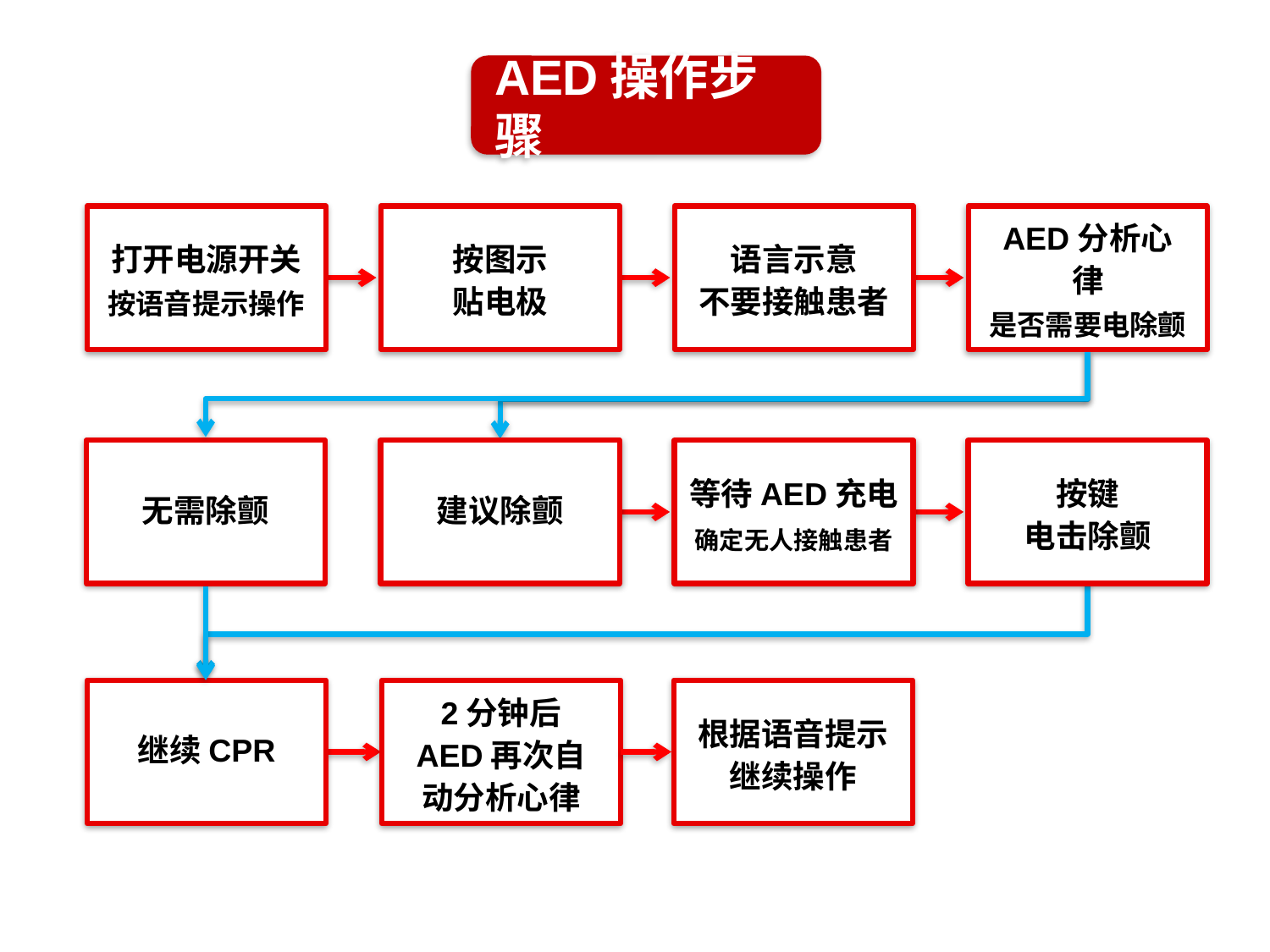

AED操作步骤
打开电源开关
按语音提示操作
按图示
贴电极
语言示意
不要接触患者
AED分析心律
是否需要电除颤

建议除颤
等待AED充电
确定无人接触患者
按键
电击除颤
无需除颤

继续CPR
2分钟后
AED再次自动分析心律
根据语音提示
继续操作